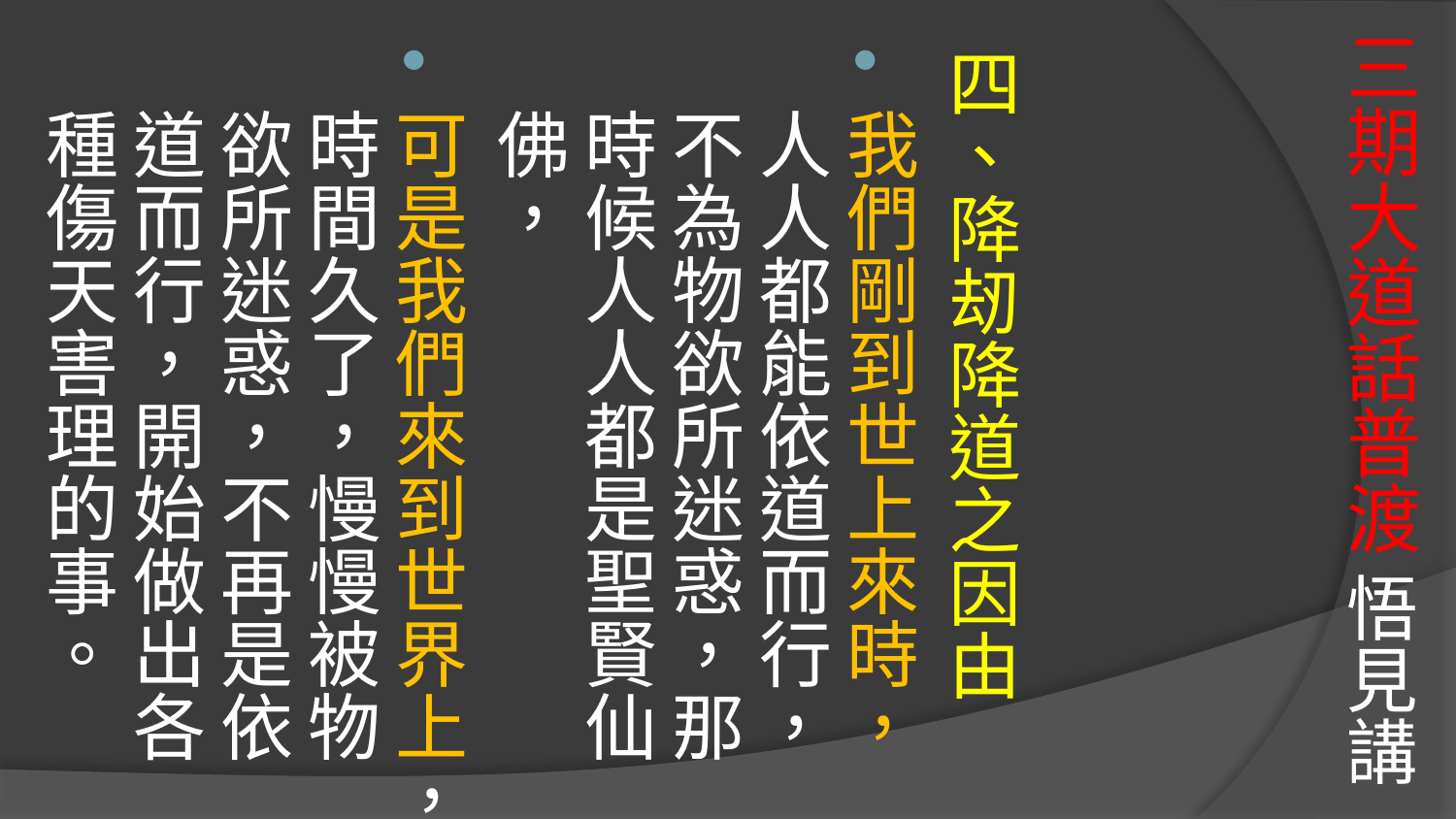

# 三期大道話普渡 悟見講
四、降刼降道之因由
我們剛到世上來時，人人都能依道而行，不為物欲所迷惑，那時候人人都是聖賢仙佛，
可是我們來到世界上，時間久了，慢慢被物欲所迷惑，不再是依道而行，開始做出各種傷天害理的事。